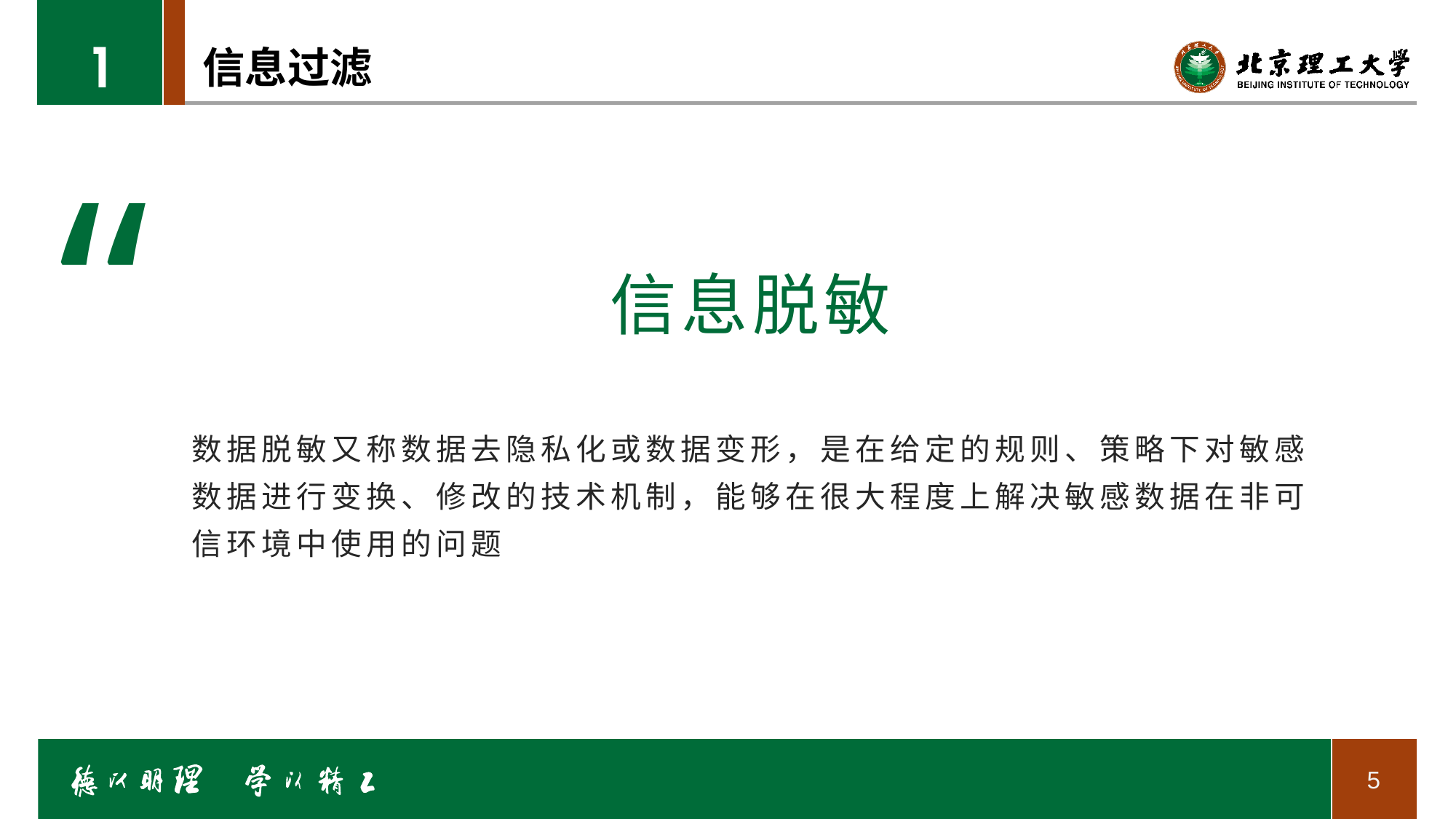

1
# 信息过滤
“

信息脱敏
数据脱敏又称数据去隐私化或数据变形，是在给定的规则、策略下对敏感数据进行变换、修改的技术机制，能够在很大程度上解决敏感数据在非可信环境中使用的问题